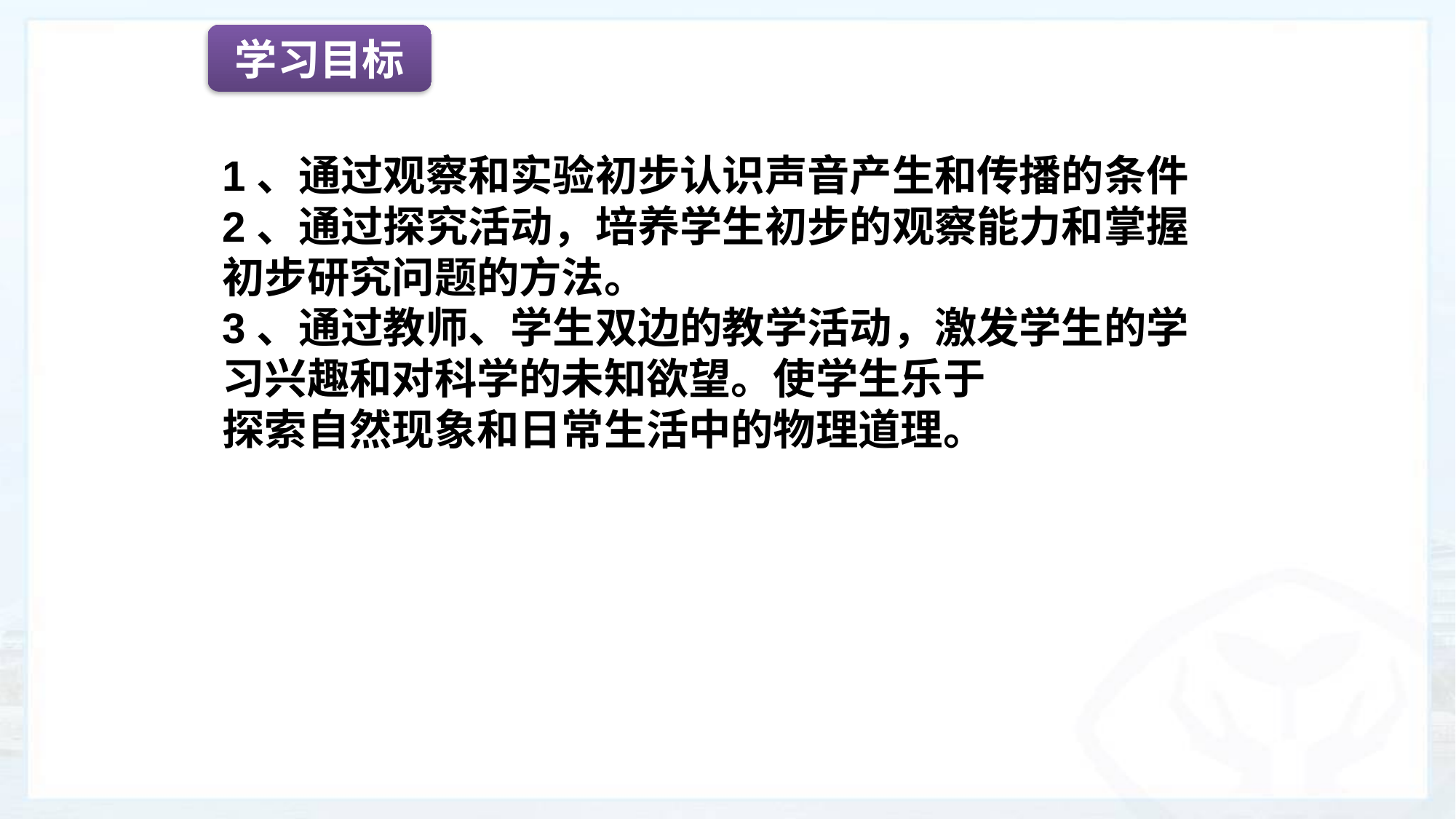

学习目标
1、通过观察和实验初步认识声音产生和传播的条件
2、通过探究活动，培养学生初步的观察能力和掌握初步研究问题的方法。
3、通过教师、学生双边的教学活动，激发学生的学习兴趣和对科学的未知欲望。使学生乐于
探索自然现象和日常生活中的物理道理。